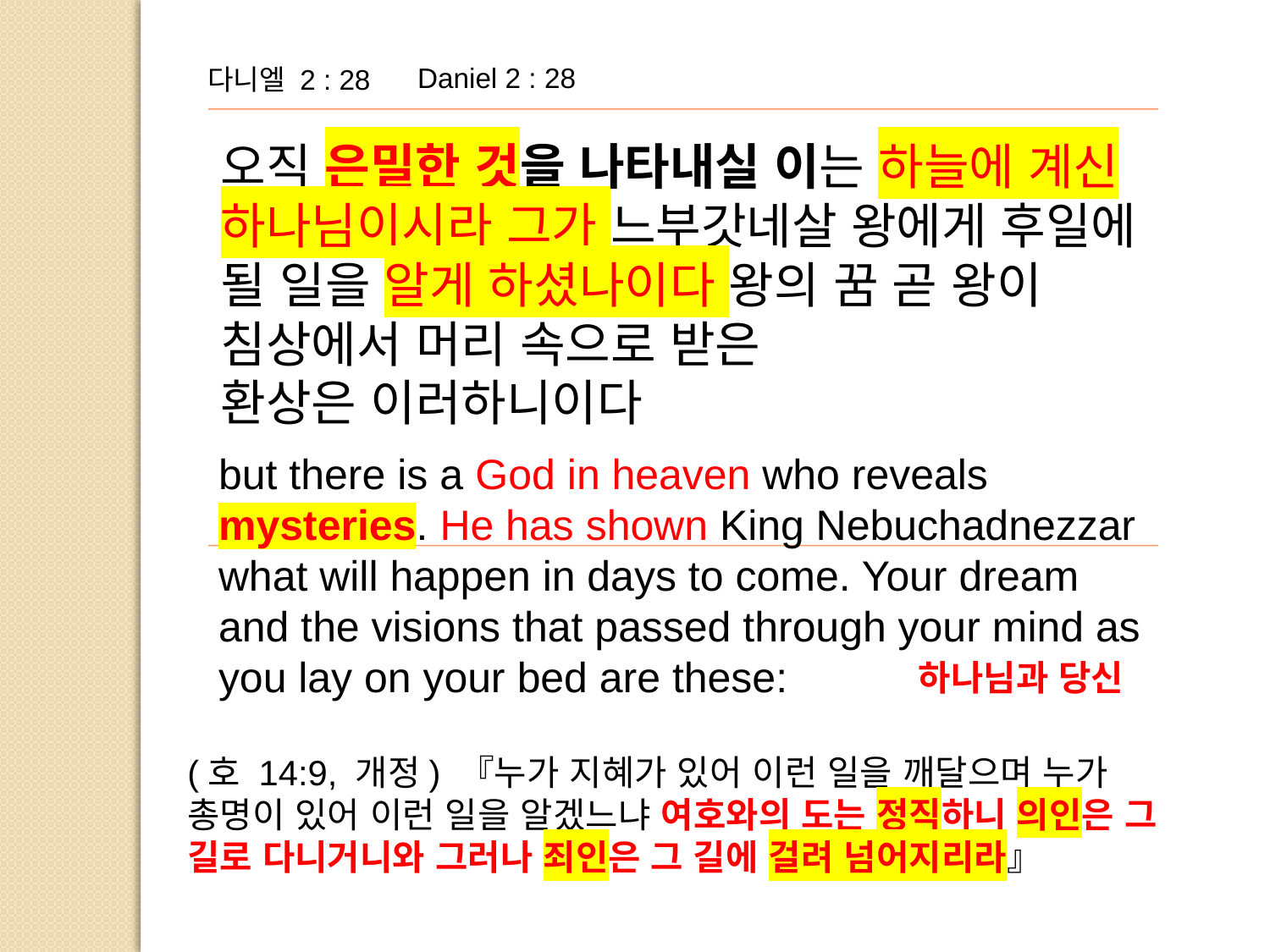

Daniel 2 : 28
다니엘 2 : 28

오직 은밀한 것을 나타내실 이는 하늘에 계신 하나님이시라 그가 느부갓네살 왕에게 후일에 될 일을 알게 하셨나이다 왕의 꿈 곧 왕이 침상에서 머리 속으로 받은
환상은 이러하니이다
but there is a God in heaven who reveals mysteries. He has shown King Nebuchadnezzar what will happen in days to come. Your dream and the visions that passed through your mind as you lay on your bed are these:

하나님과 당신
(호 14:9, 개정) 『누가 지혜가 있어 이런 일을 깨달으며 누가 총명이 있어 이런 일을 알겠느냐 여호와의 도는 정직하니 의인은 그 길로 다니거니와 그러나 죄인은 그 길에 걸려 넘어지리라』